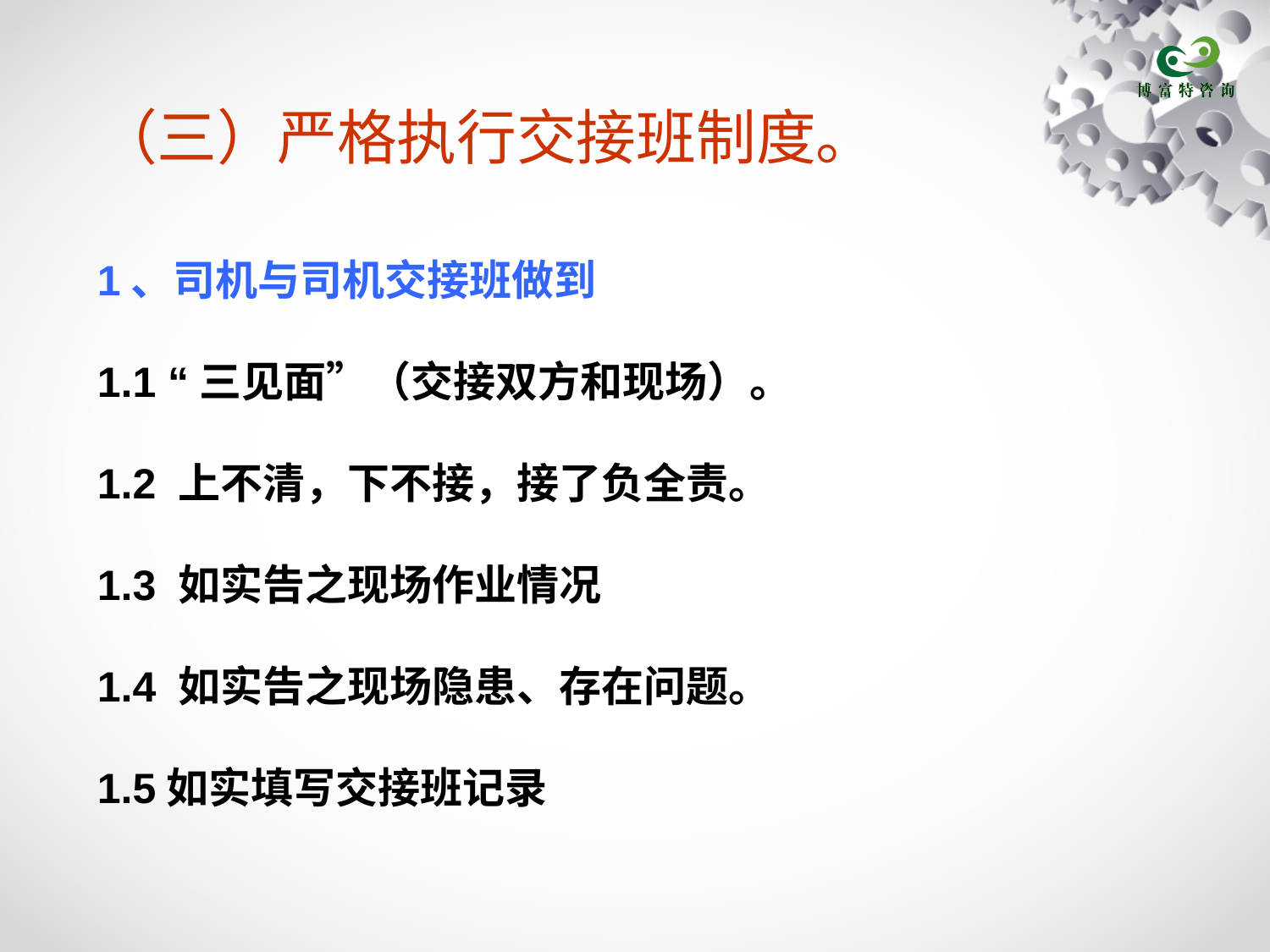

# （三）严格执行交接班制度。
1、司机与司机交接班做到
1.1 “三见面”（交接双方和现场）。
1.2 上不清，下不接，接了负全责。
1.3 如实告之现场作业情况
1.4 如实告之现场隐患、存在问题。
1.5如实填写交接班记录